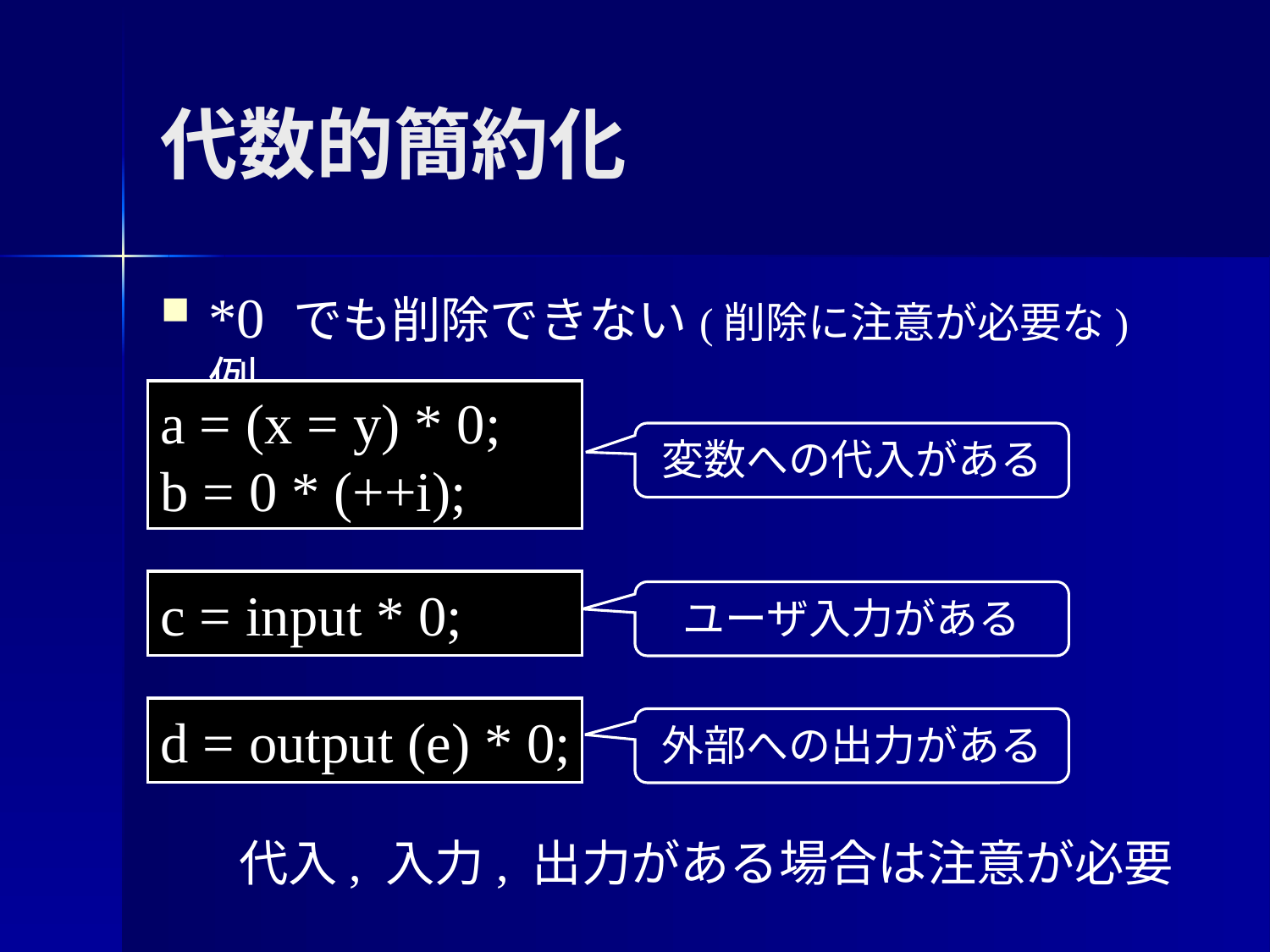

代数的簡約化
*0 でも削除できない(削除に注意が必要な)例
a = (x = y) * 0;
b = 0 * (++i);
変数への代入がある
c = input * 0;
ユーザ入力がある
d = output (e) * 0;
外部への出力がある
代入, 入力, 出力がある場合は注意が必要